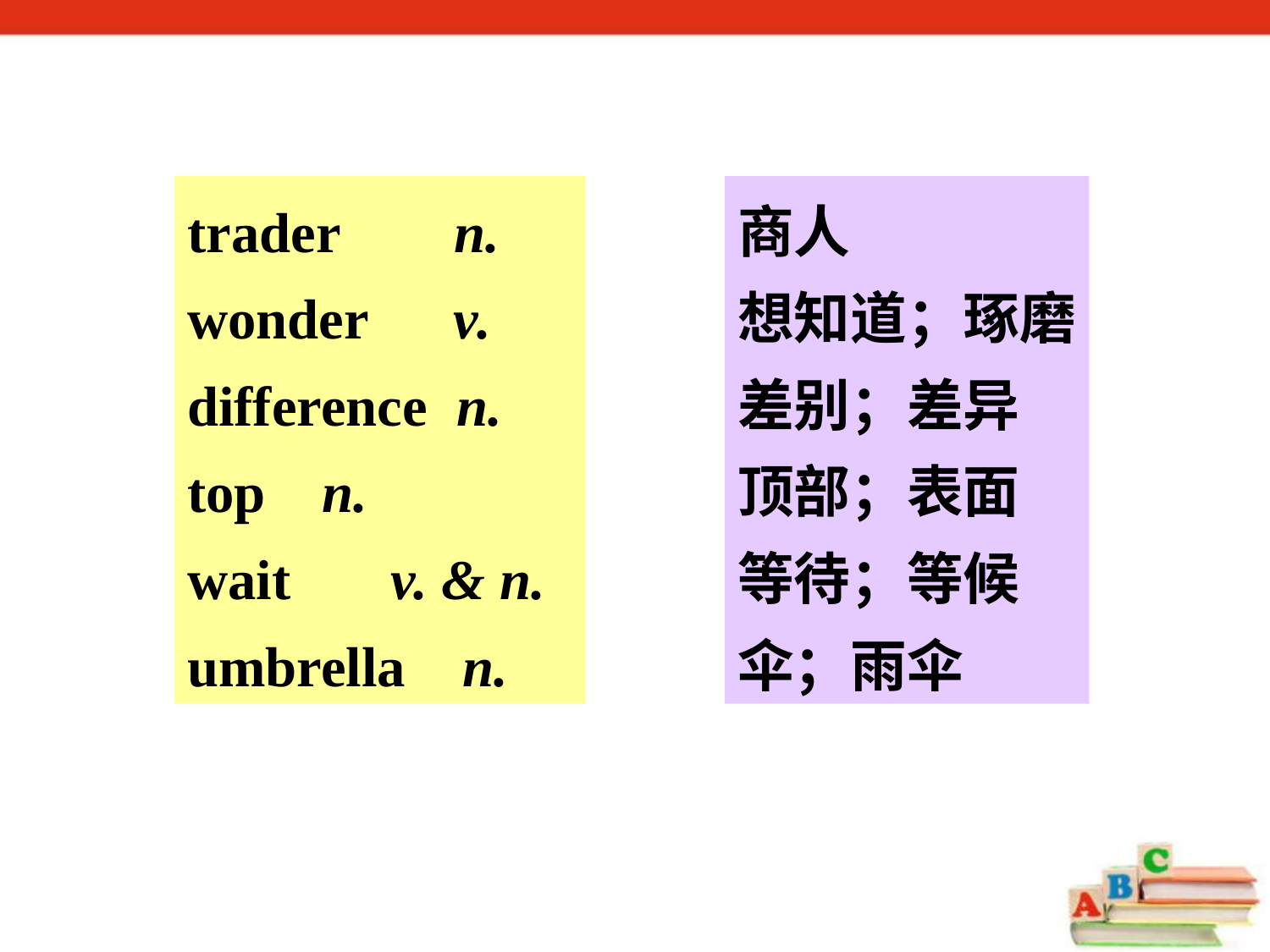

trader        n.
wonder      v.
difference  n.
top    n.
wait       v. & n.
umbrella    n.
商人
想知道；琢磨
差别；差异
顶部；表面
等待；等候
伞；雨伞